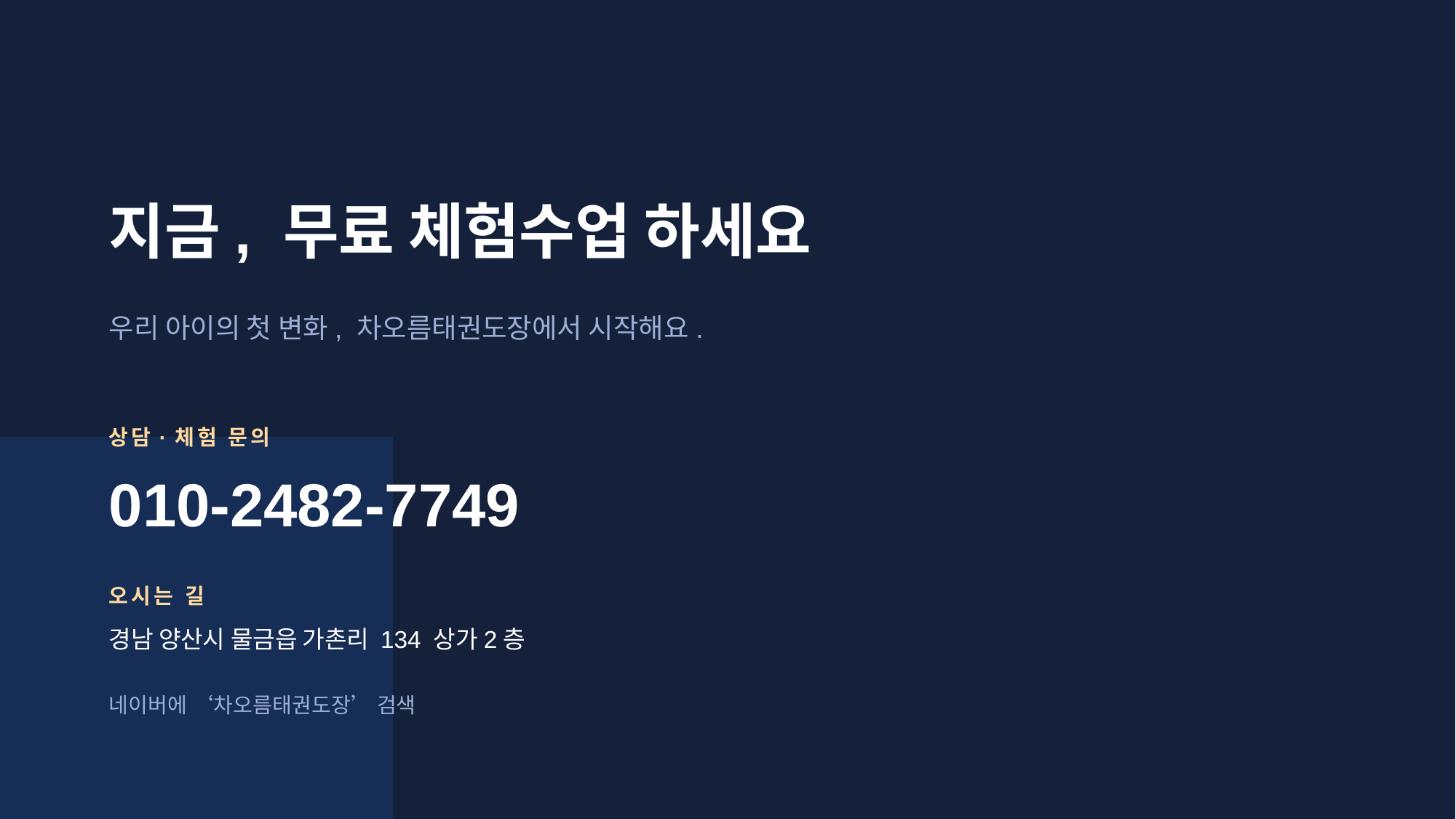

지금, 무료 체험수업 하세요
우리 아이의 첫 변화, 차오름태권도장에서 시작해요.
상담·체험 문의

010-2482-7749
오시는 길
경남 양산시 물금읍 가촌리 134 상가2층
네이버에 ‘차오름태권도장’ 검색